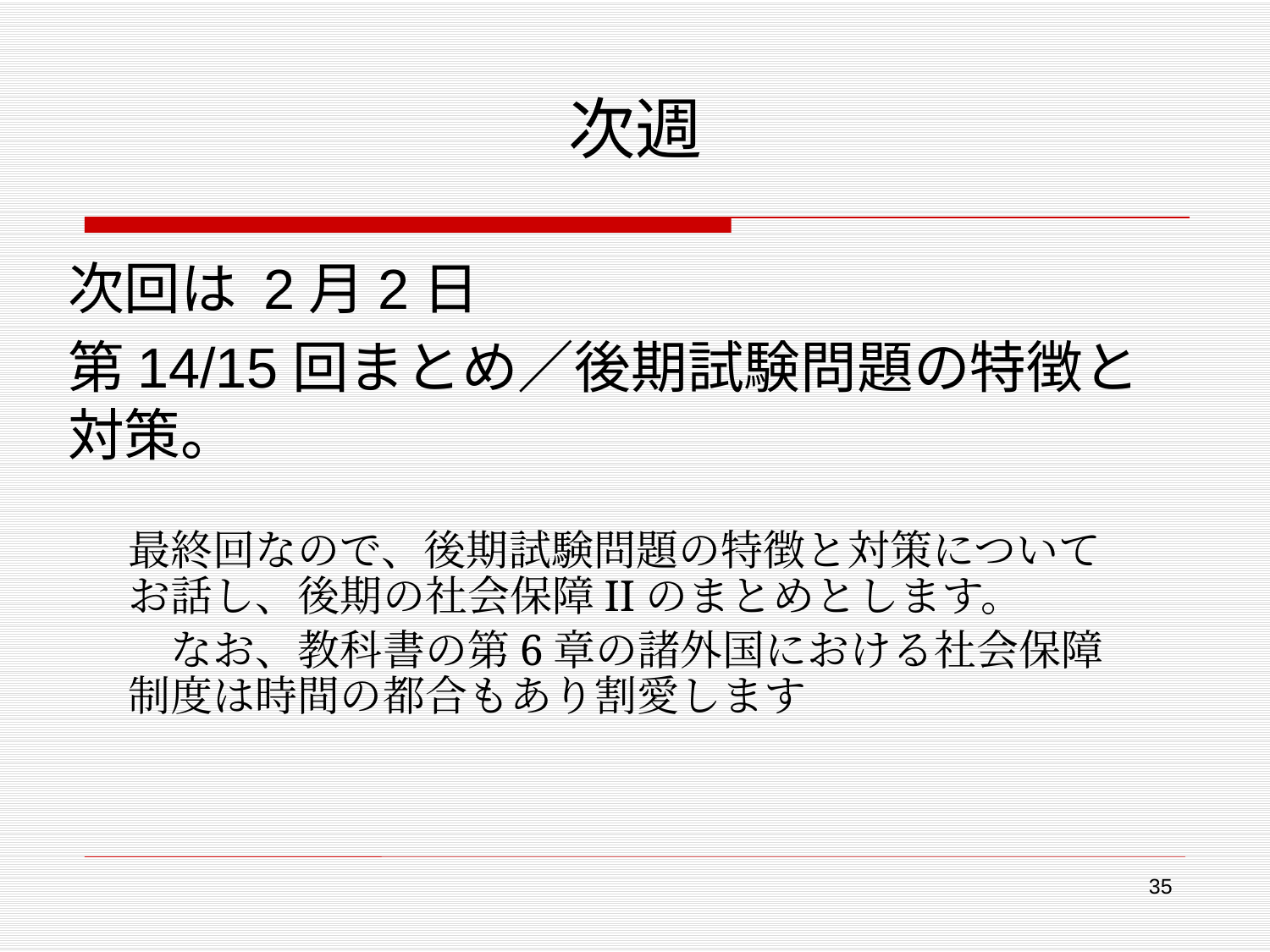

# 次週
次回は 2月2日
第14/15回まとめ／後期試験問題の特徴と対策。

最終回なので、後期試験問題の特徴と対策についてお話し、後期の社会保障IIのまとめとします。
　なお、教科書の第6章の諸外国における社会保障制度は時間の都合もあり割愛します
35